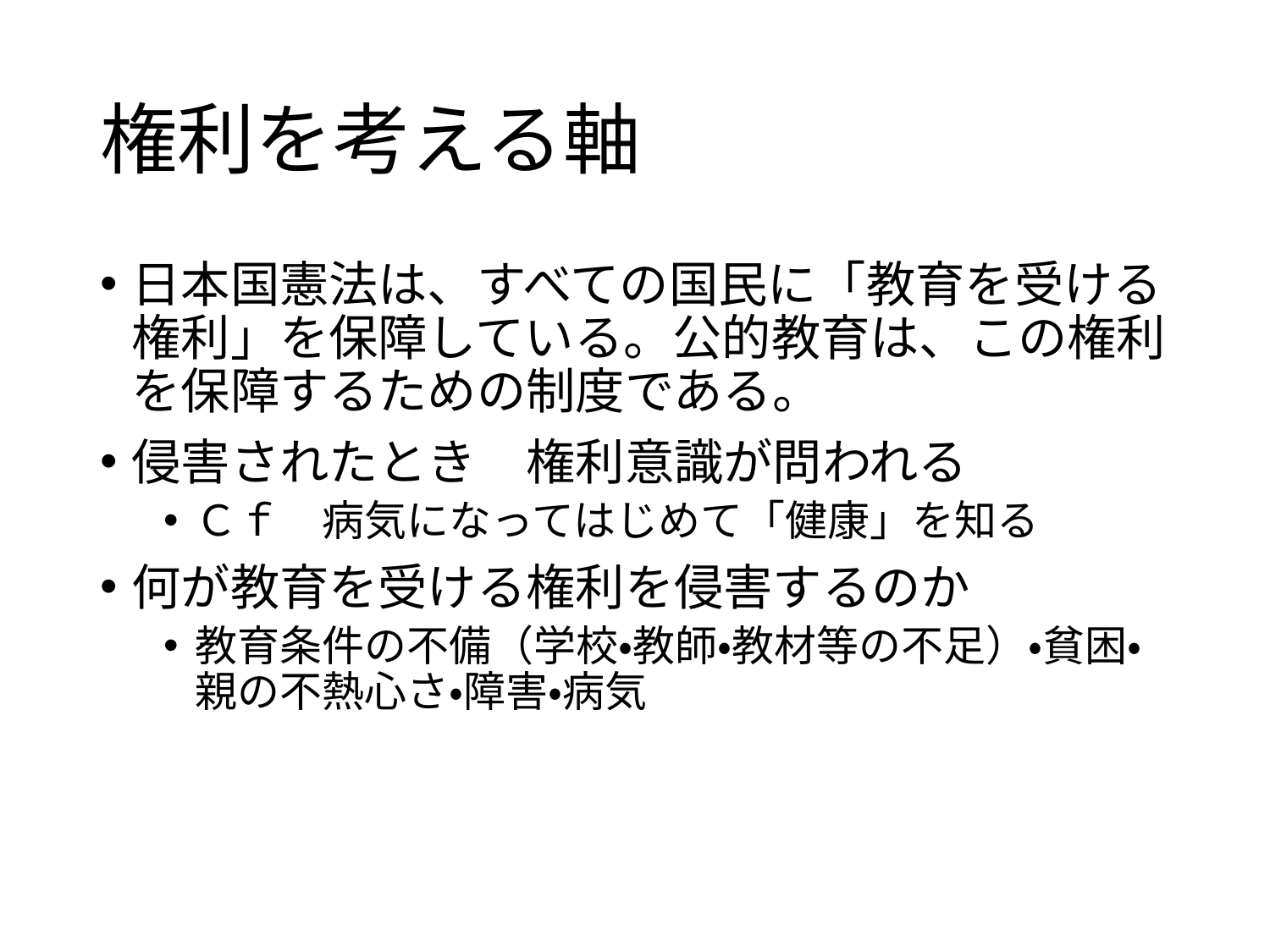

# 権利を考える軸
日本国憲法は、すべての国民に「教育を受ける権利」を保障している。公的教育は、この権利を保障するための制度である。
侵害されたとき　権利意識が問われる
Ｃｆ　病気になってはじめて「健康」を知る
何が教育を受ける権利を侵害するのか
教育条件の不備（学校・教師・教材等の不足）・貧困・親の不熱心さ・障害・病気